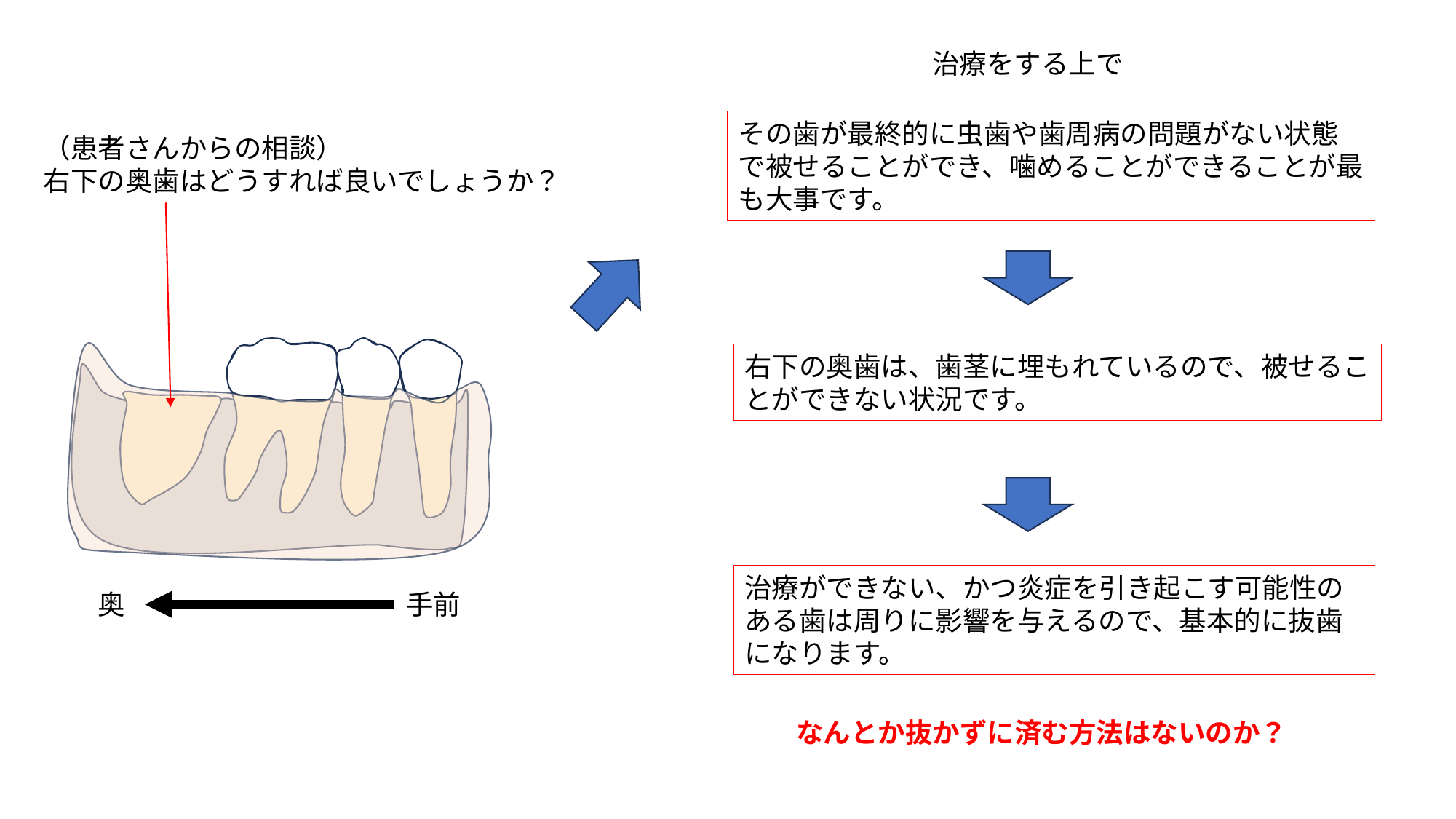

治療をする上で
その歯が最終的に虫歯や歯周病の問題がない状態で被せることができ、噛めることができることが最も大事です。
（患者さんからの相談）
右下の奥歯はどうすれば良いでしょうか？

右下の奥歯は、歯茎に埋もれているので、被せることができない状況です。

治療ができない、かつ炎症を引き起こす可能性のある歯は周りに影響を与えるので、基本的に抜歯になります。
奥
手前
なんとか抜かずに済む方法はないのか？